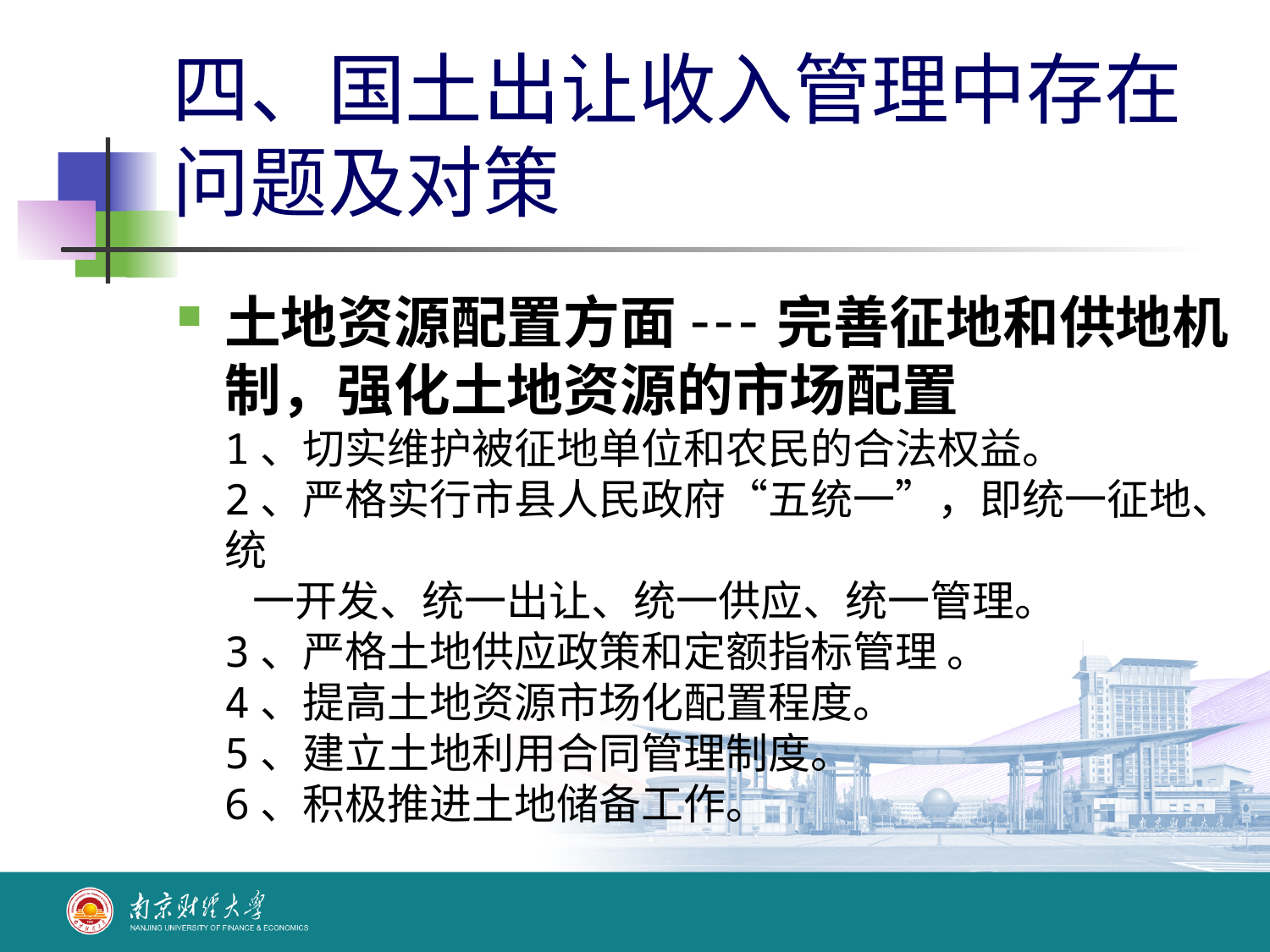

# 四、国土出让收入管理中存在问题及对策
土地资源配置方面---完善征地和供地机制，强化土地资源的市场配置
1、切实维护被征地单位和农民的合法权益。
2、严格实行市县人民政府“五统一”，即统一征地、统
   一开发、统一出让、统一供应、统一管理。
3、严格土地供应政策和定额指标管理 。
4、提高土地资源市场化配置程度。
5、建立土地利用合同管理制度。
6、积极推进土地储备工作。